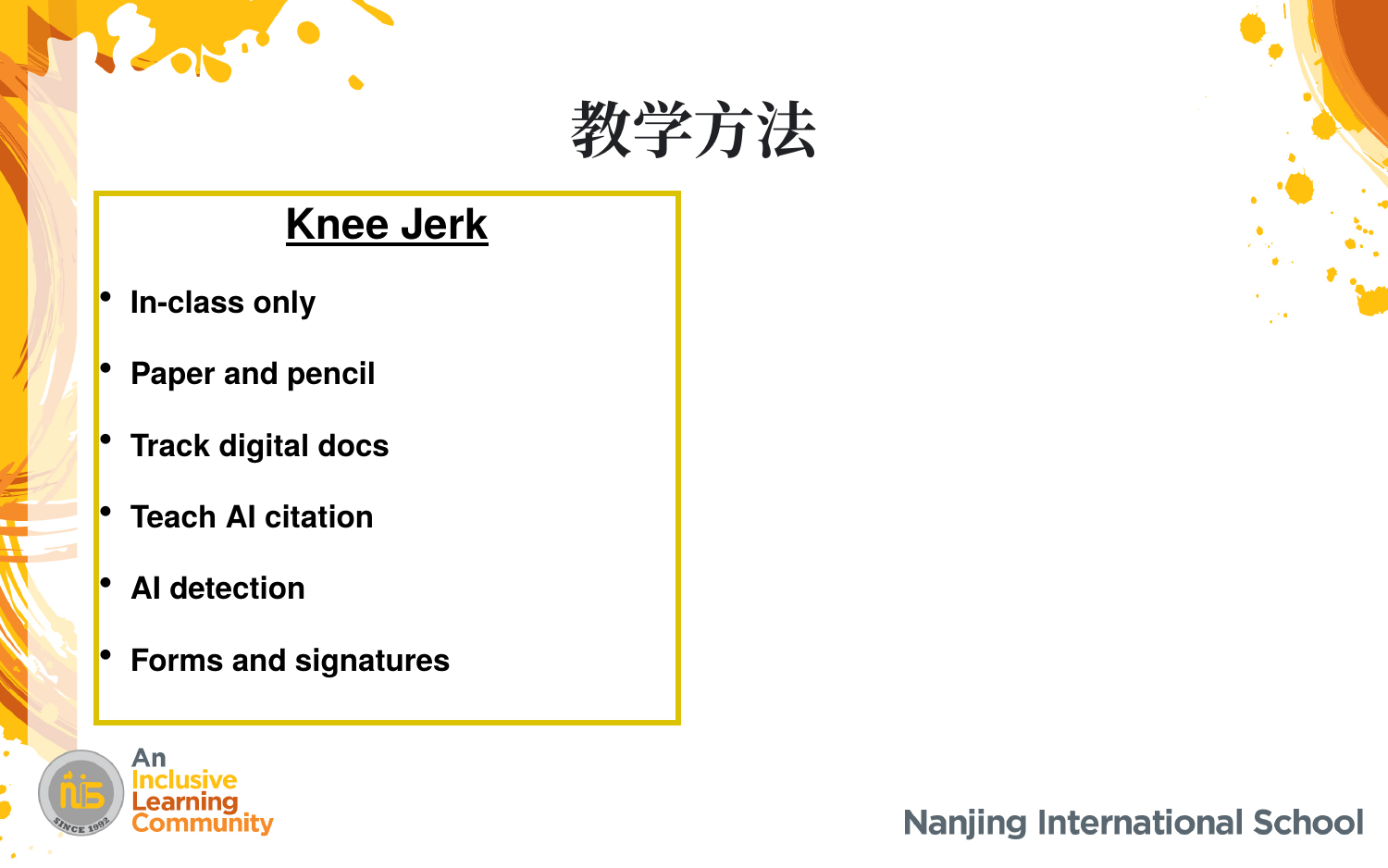

# 教学方法
Knee Jerk
In-class only
Paper and pencil
Track digital docs
Teach AI citation
AI detection
Forms and signatures